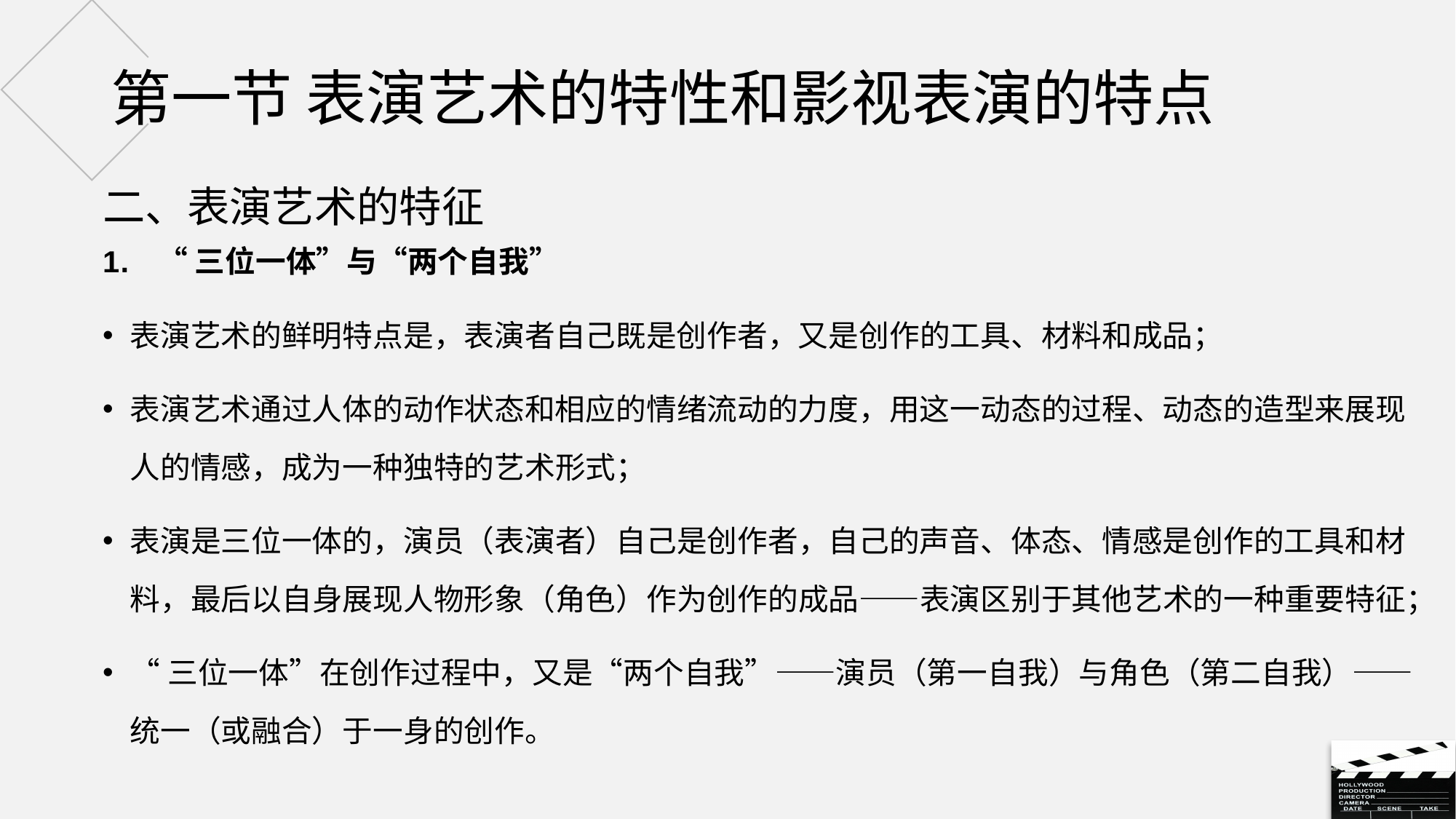

# 第一节 表演艺术的特性和影视表演的特点
二、表演艺术的特征
“三位一体”与“两个自我”
表演艺术的鲜明特点是，表演者自己既是创作者，又是创作的工具、材料和成品；
表演艺术通过人体的动作状态和相应的情绪流动的力度，用这一动态的过程、动态的造型来展现人的情感，成为一种独特的艺术形式；
表演是三位一体的，演员（表演者）自己是创作者，自己的声音、体态、情感是创作的工具和材料，最后以自身展现人物形象（角色）作为创作的成品——表演区别于其他艺术的一种重要特征；
“三位一体”在创作过程中，又是“两个自我”——演员（第一自我）与角色（第二自我）——统一（或融合）于一身的创作。